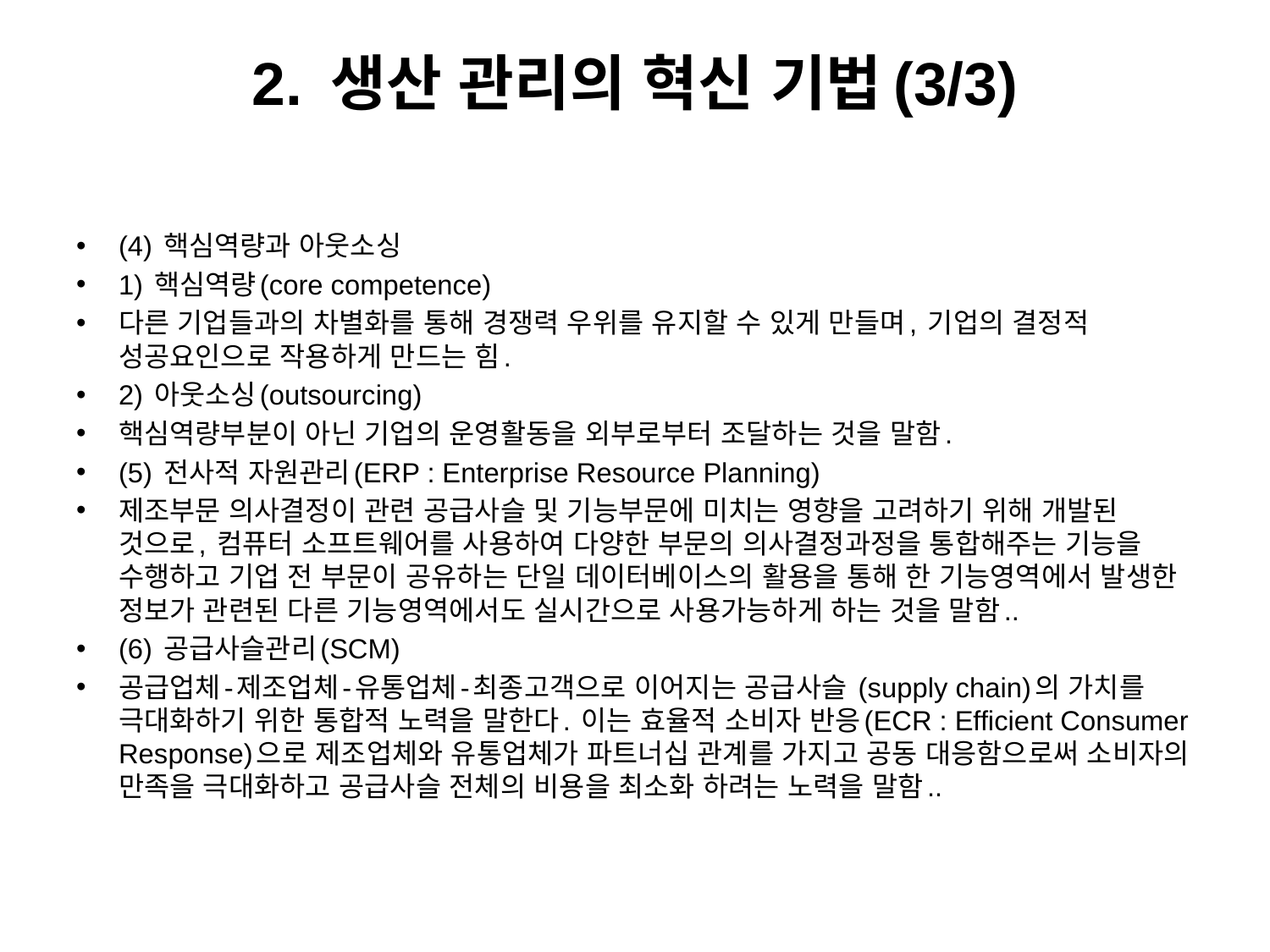

# 2. 생산 관리의 혁신 기법(3/3)
(4) 핵심역량과 아웃소싱
1) 핵심역량(core competence)
다른 기업들과의 차별화를 통해 경쟁력 우위를 유지할 수 있게 만들며, 기업의 결정적 성공요인으로 작용하게 만드는 힘.
2) 아웃소싱(outsourcing)
핵심역량부분이 아닌 기업의 운영활동을 외부로부터 조달하는 것을 말함.
(5) 전사적 자원관리(ERP : Enterprise Resource Planning)
제조부문 의사결정이 관련 공급사슬 및 기능부문에 미치는 영향을 고려하기 위해 개발된 것으로, 컴퓨터 소프트웨어를 사용하여 다양한 부문의 의사결정과정을 통합해주는 기능을 수행하고 기업 전 부문이 공유하는 단일 데이터베이스의 활용을 통해 한 기능영역에서 발생한 정보가 관련된 다른 기능영역에서도 실시간으로 사용가능하게 하는 것을 말함..
(6) 공급사슬관리(SCM)
공급업체-제조업체-유통업체-최종고객으로 이어지는 공급사슬 (supply chain)의 가치를 극대화하기 위한 통합적 노력을 말한다. 이는 효율적 소비자 반응(ECR : Efficient Consumer Response)으로 제조업체와 유통업체가 파트너십 관계를 가지고 공동 대응함으로써 소비자의 만족을 극대화하고 공급사슬 전체의 비용을 최소화 하려는 노력을 말함..